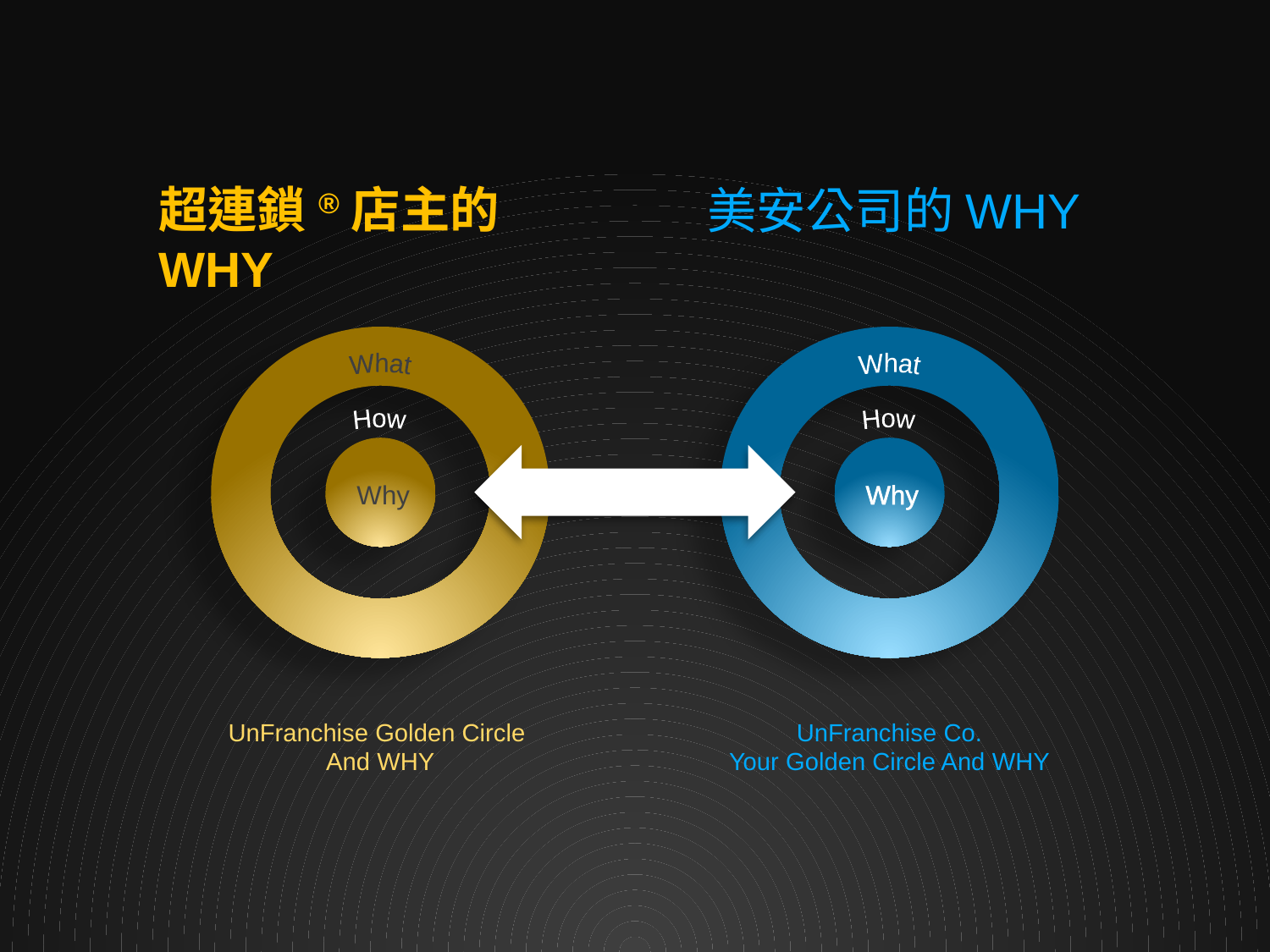

超連鎖®店主的WHY
美安公司的WHY

What
How
Why
UnFranchise Golden Circle
And WHY

What
How
Why
UnFranchise Co.
Your Golden Circle And WHY